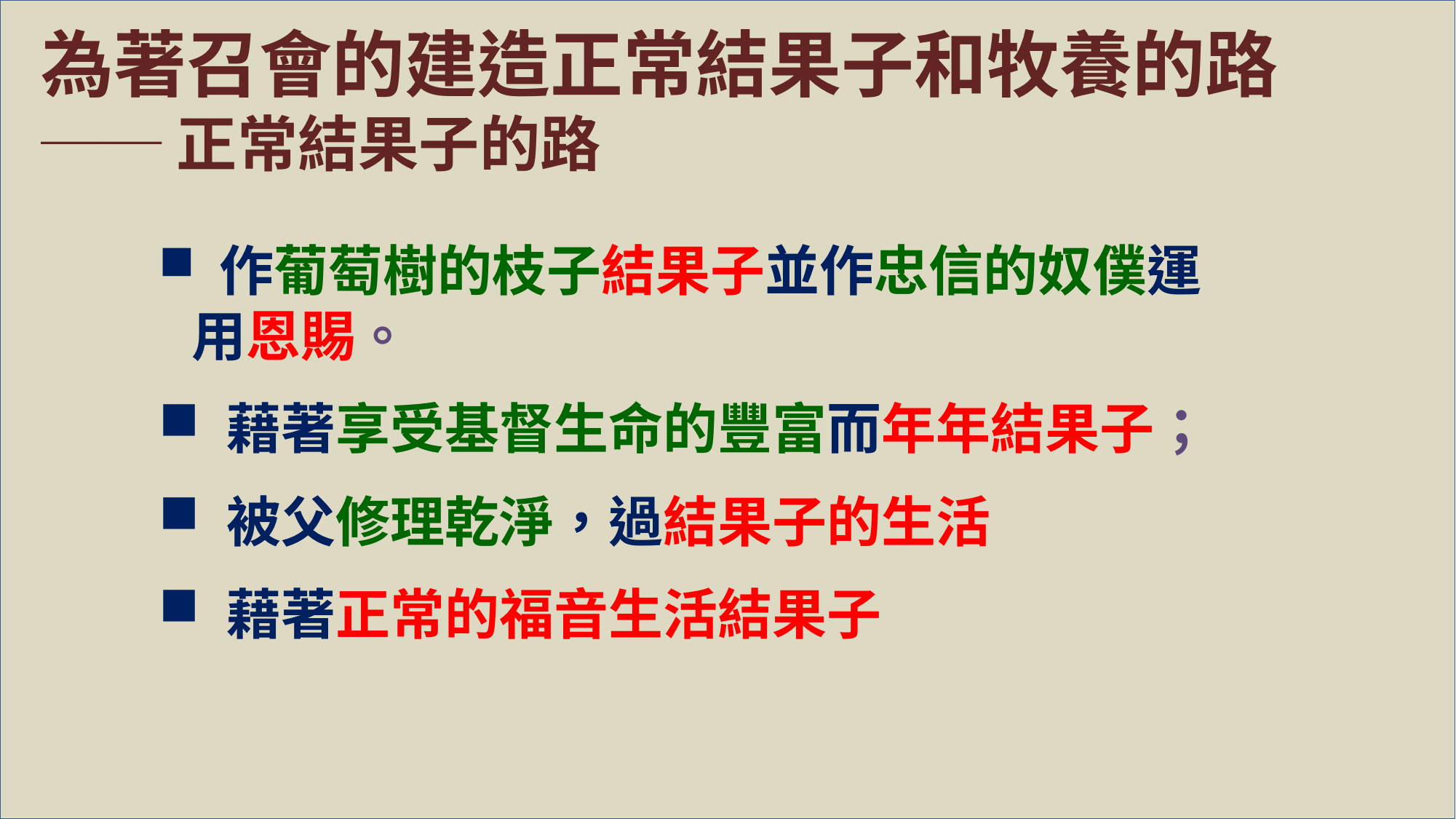

為著召會的建造正常結果子和牧養的路
──正常結果子的路

2
 作葡萄樹的枝子結果子並作忠信的奴僕運用恩賜。
 藉著享受基督生命的豐富而年年結果子；
 被父修理乾淨，過結果子的生活
 藉著正常的福音生活結果子